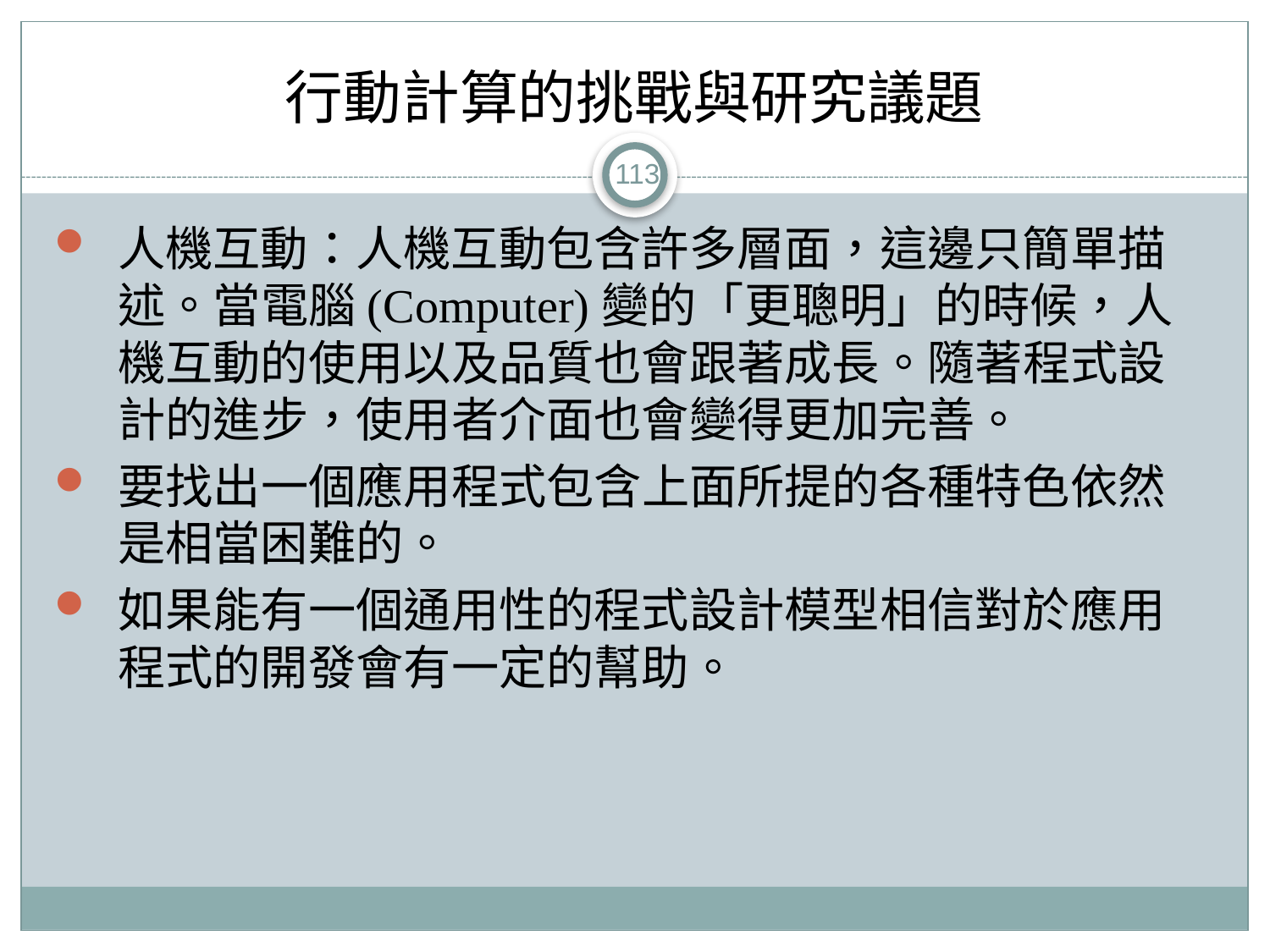

# 行動計算的挑戰與研究議題
113
人機互動：人機互動包含許多層面，這邊只簡單描述。當電腦(Computer)變的「更聰明」的時候，人機互動的使用以及品質也會跟著成長。隨著程式設計的進步，使用者介面也會變得更加完善。
要找出一個應用程式包含上面所提的各種特色依然是相當困難的。
如果能有一個通用性的程式設計模型相信對於應用程式的開發會有一定的幫助。